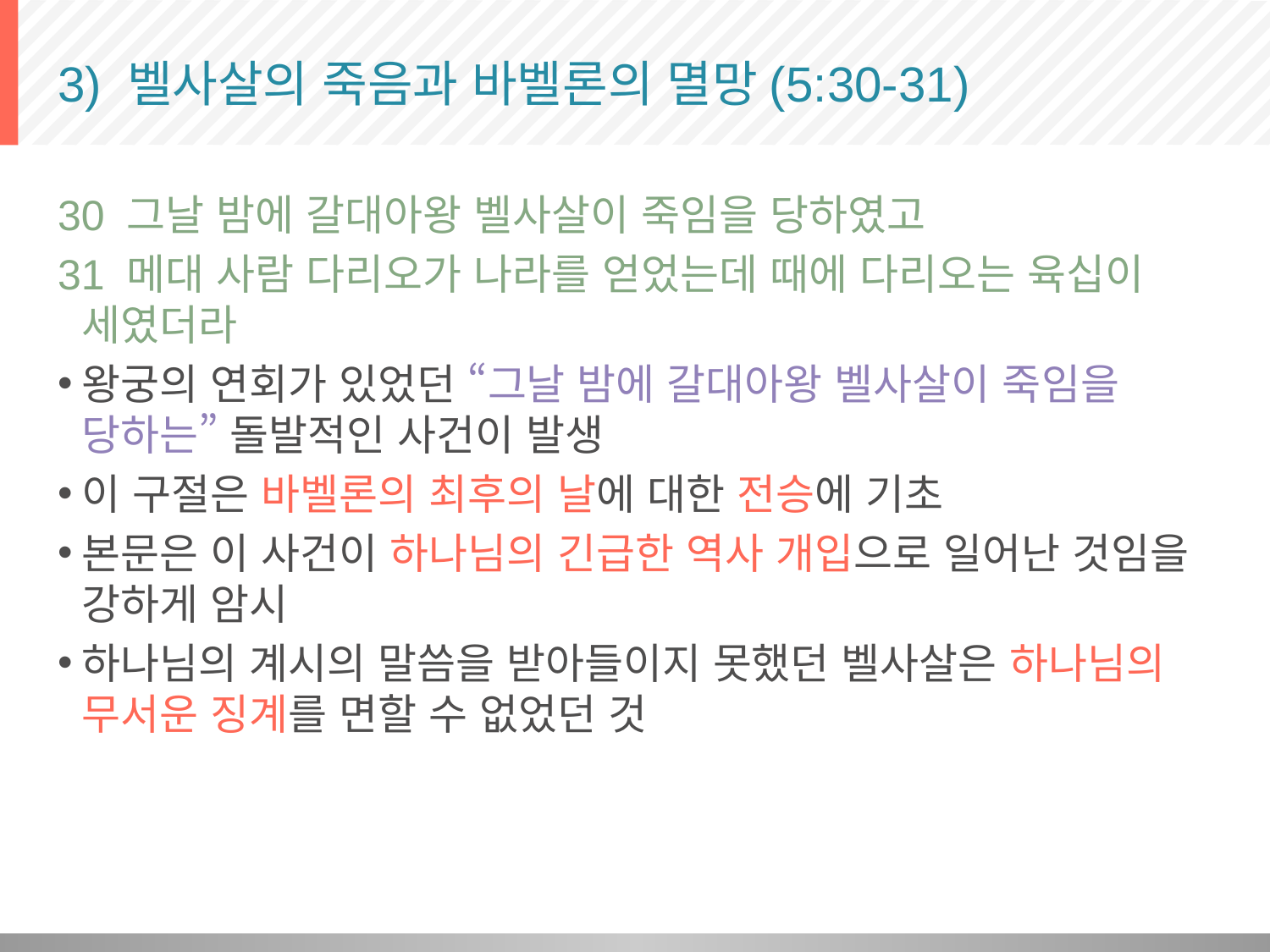

# 3) 벨사살의 죽음과 바벨론의 멸망(5:30-31)
30 그날 밤에 갈대아왕 벨사살이 죽임을 당하였고
31 메대 사람 다리오가 나라를 얻었는데 때에 다리오는 육십이 세였더라
왕궁의 연회가 있었던 “그날 밤에 갈대아왕 벨사살이 죽임을 당하는” 돌발적인 사건이 발생
이 구절은 바벨론의 최후의 날에 대한 전승에 기초
본문은 이 사건이 하나님의 긴급한 역사 개입으로 일어난 것임을 강하게 암시
하나님의 계시의 말씀을 받아들이지 못했던 벨사살은 하나님의 무서운 징계를 면할 수 없었던 것